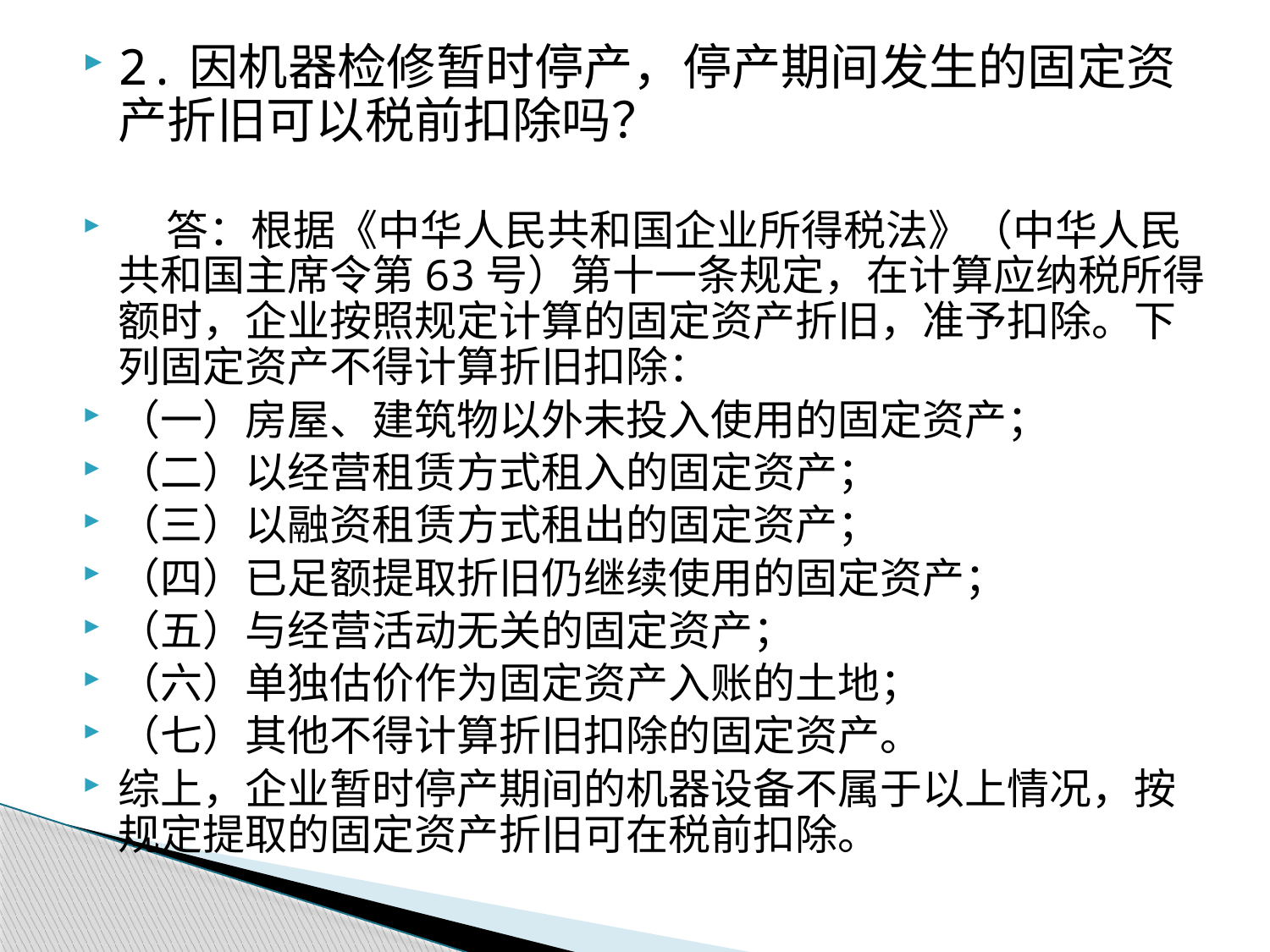

2.因机器检修暂时停产，停产期间发生的固定资产折旧可以税前扣除吗？

    答：根据《中华人民共和国企业所得税法》（中华人民共和国主席令第63号）第十一条规定，在计算应纳税所得额时，企业按照规定计算的固定资产折旧，准予扣除。下列固定资产不得计算折旧扣除：
（一）房屋、建筑物以外未投入使用的固定资产；
（二）以经营租赁方式租入的固定资产；
（三）以融资租赁方式租出的固定资产；
（四）已足额提取折旧仍继续使用的固定资产；
（五）与经营活动无关的固定资产；
（六）单独估价作为固定资产入账的土地；
（七）其他不得计算折旧扣除的固定资产。
综上，企业暂时停产期间的机器设备不属于以上情况，按规定提取的固定资产折旧可在税前扣除。